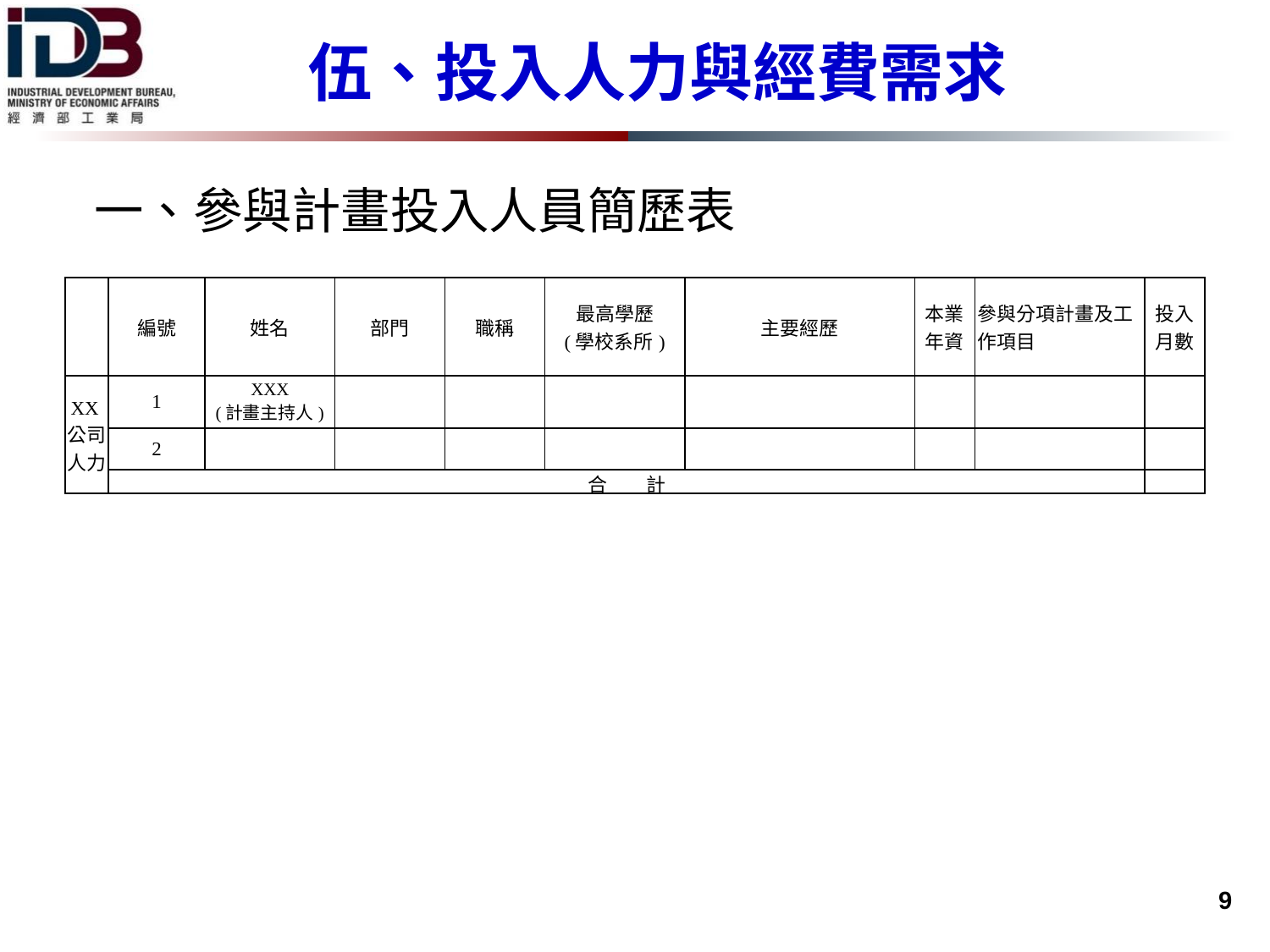

伍、投入人力與經費需求
一、參與計畫投入人員簡歷表

|  | 編號 | 姓名 | 部門 | 職稱 | 最高學歷 (學校系所) | 主要經歷 | 本業年資 | 參與分項計畫及工作項目 | 投入月數 |
| --- | --- | --- | --- | --- | --- | --- | --- | --- | --- |
| XX公司人力 | 1 | XXX (計畫主持人) |  |  |  |  |  |  |  |
|  | 2 |  |  |  |  |  |  |  |  |
|  | 合　　計 |  |  |  |  |  |  |  |  |
 9